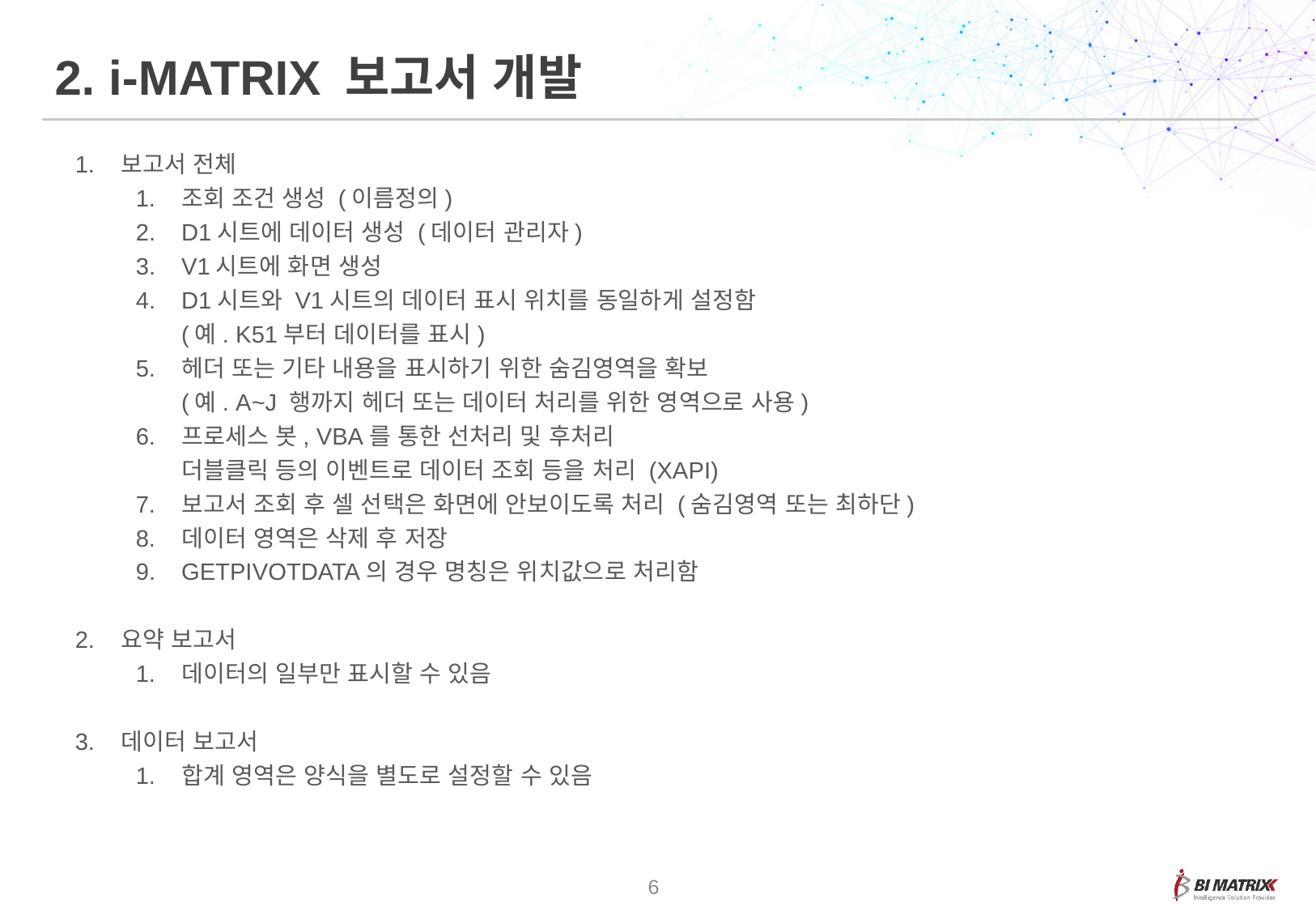

2. i-MATRIX 보고서 개발
보고서 전체
조회 조건 생성 (이름정의)
D1시트에 데이터 생성 (데이터 관리자)
V1시트에 화면 생성
D1시트와 V1시트의 데이터 표시 위치를 동일하게 설정함
(예. K51부터 데이터를 표시)
헤더 또는 기타 내용을 표시하기 위한 숨김영역을 확보
(예. A~J 행까지 헤더 또는 데이터 처리를 위한 영역으로 사용)
프로세스 봇, VBA를 통한 선처리 및 후처리
더블클릭 등의 이벤트로 데이터 조회 등을 처리 (XAPI)
보고서 조회 후 셀 선택은 화면에 안보이도록 처리 (숨김영역 또는 최하단)
데이터 영역은 삭제 후 저장
GETPIVOTDATA의 경우 명칭은 위치값으로 처리함

요약 보고서
데이터의 일부만 표시할 수 있음

데이터 보고서
합계 영역은 양식을 별도로 설정할 수 있음

6